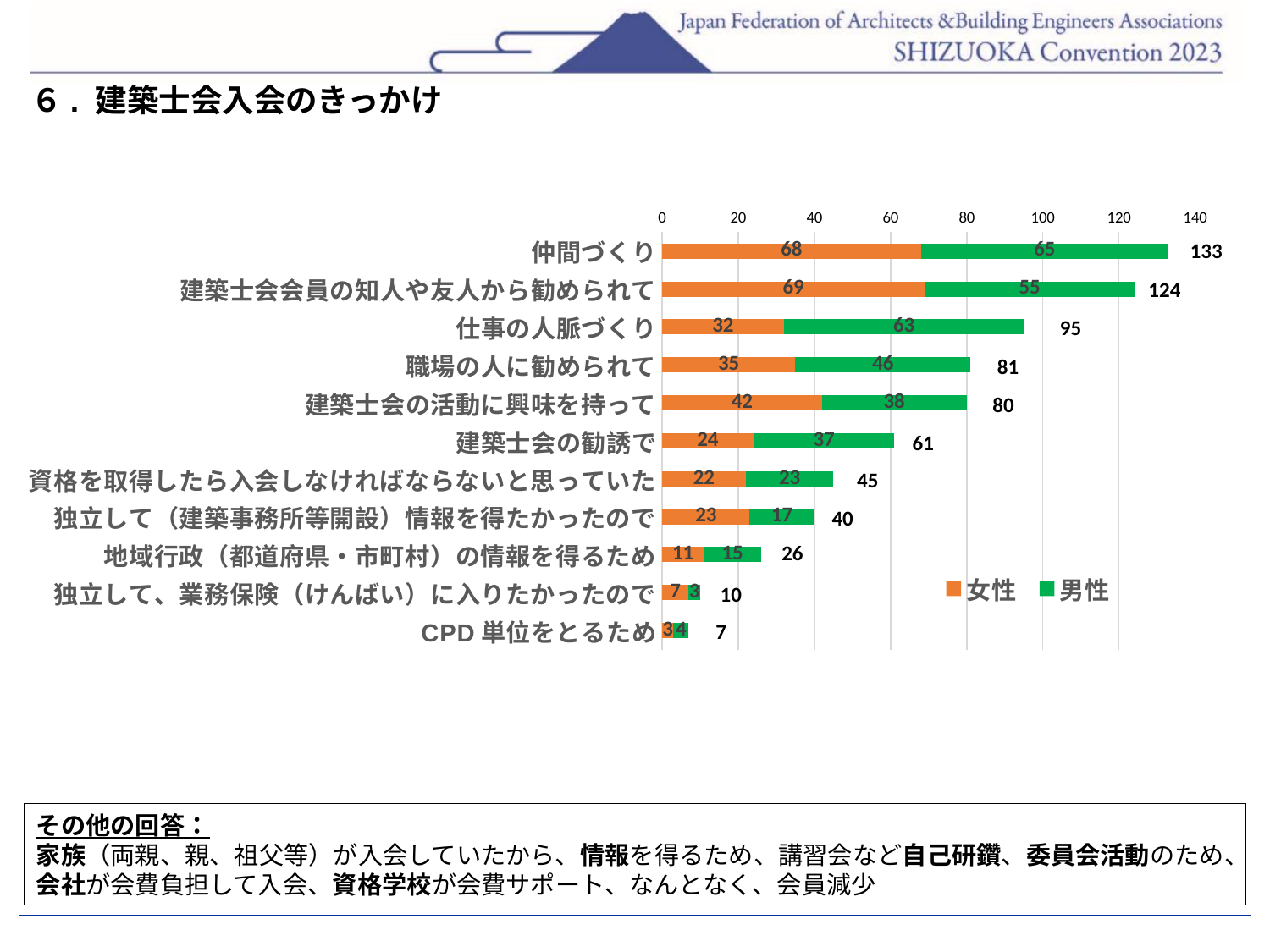

６. 建築士会入会のきっかけ

[unsupported chart]

133
124
95
81
80
61
45
40
26
10
7
その他の回答：
家族（両親、親、祖父等）が入会していたから、情報を得るため、講習会など自己研鑽、委員会活動のため、会社が会費負担して入会、資格学校が会費サポート、なんとなく、会員減少